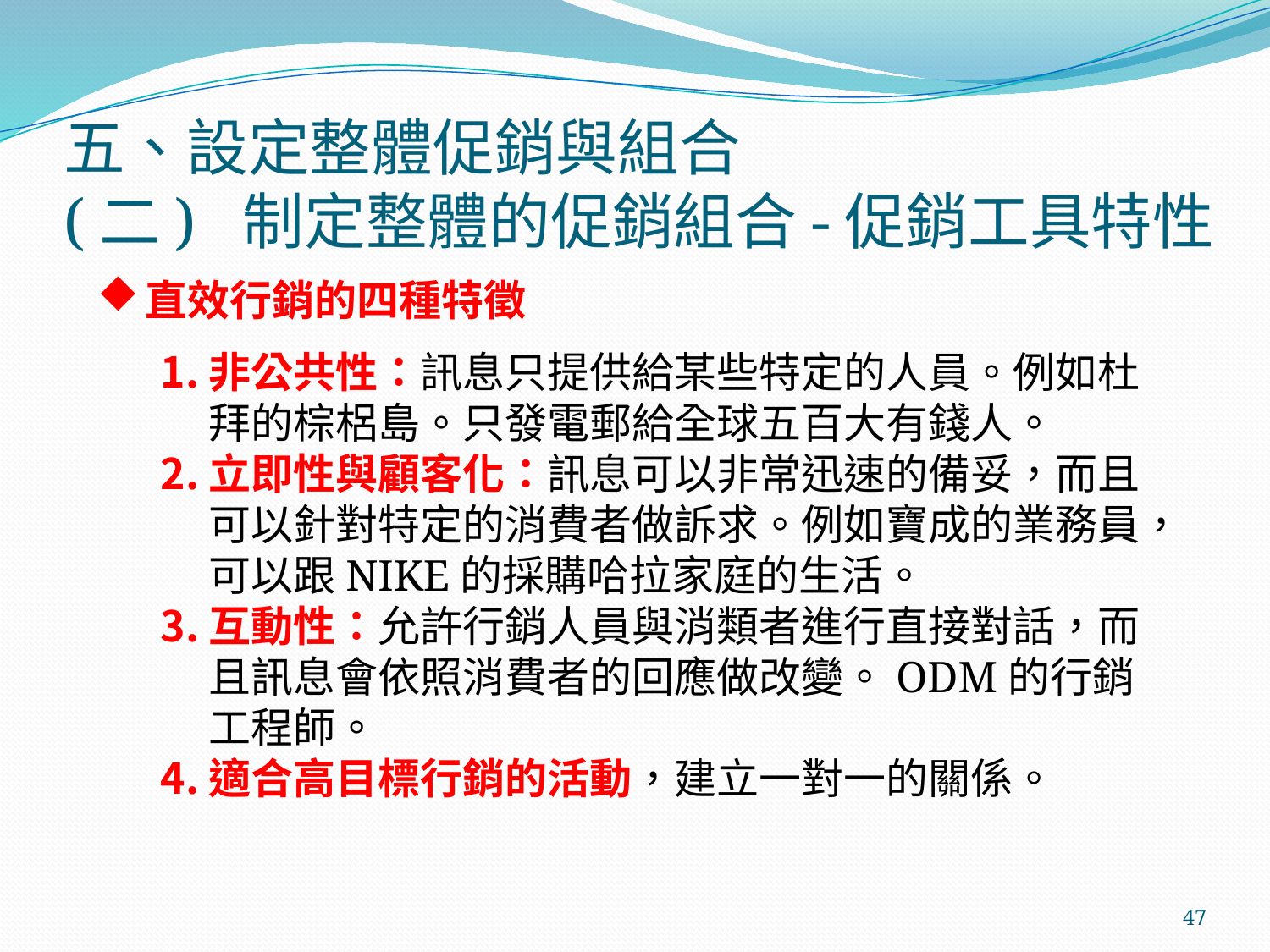

# 五、設定整體促銷與組合 (二)  制定整體的促銷組合-促銷工具特性
直效行銷的四種特徵
非公共性：訊息只提供給某些特定的人員。例如杜拜的棕梠島。只發電郵給全球五百大有錢人。
立即性與顧客化：訊息可以非常迅速的備妥，而且可以針對特定的消費者做訴求。例如寶成的業務員，可以跟NIKE的採購哈拉家庭的生活。
互動性：允許行銷人員與消類者進行直接對話，而且訊息會依照消費者的回應做改變。ODM的行銷工程師。
適合高目標行銷的活動，建立一對一的關係。
47